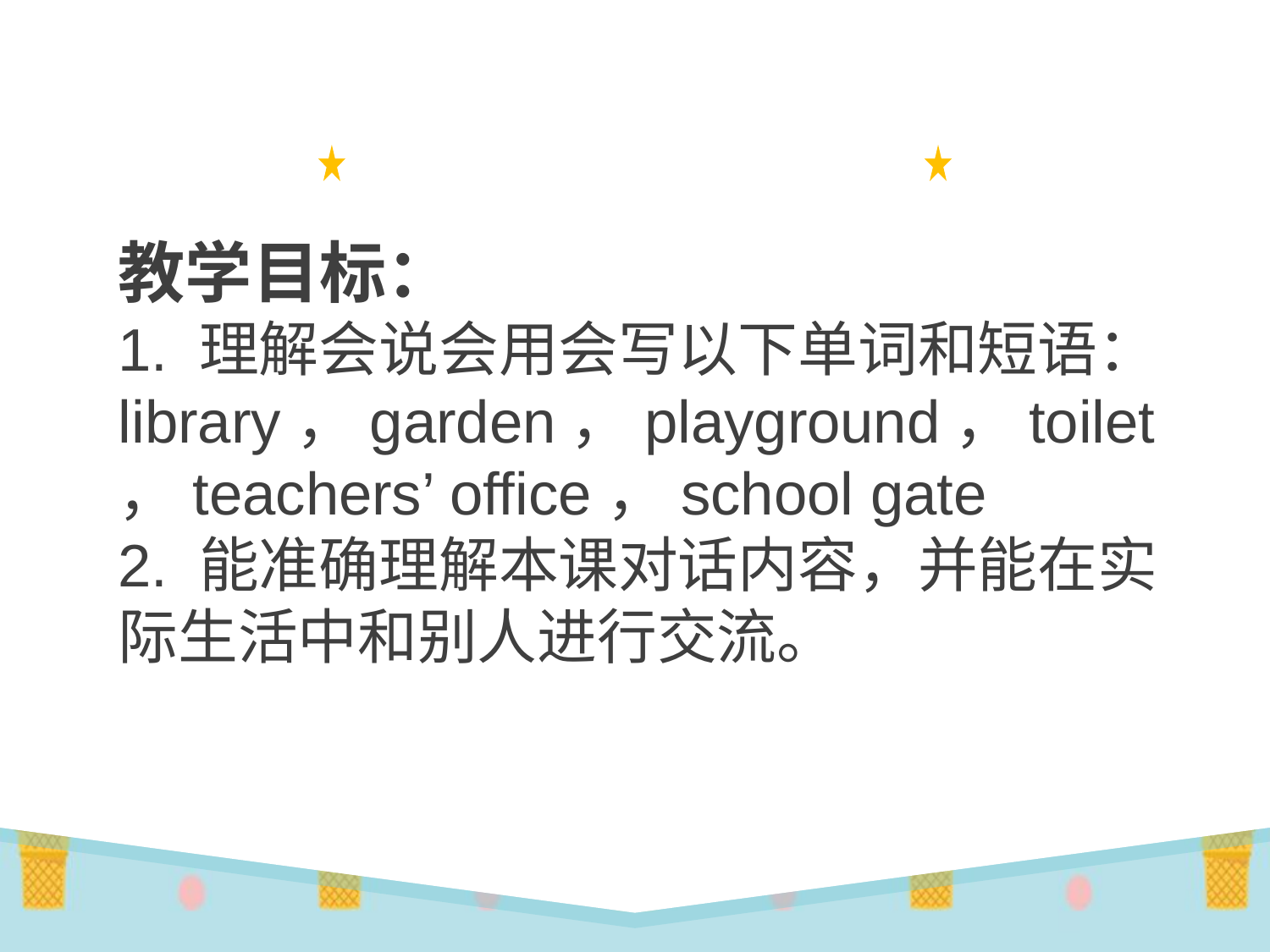

教学目标：
1. 理解会说会用会写以下单词和短语：library，garden，playground，toilet，teachers’ office，school gate
2. 能准确理解本课对话内容，并能在实际生活中和别人进行交流。